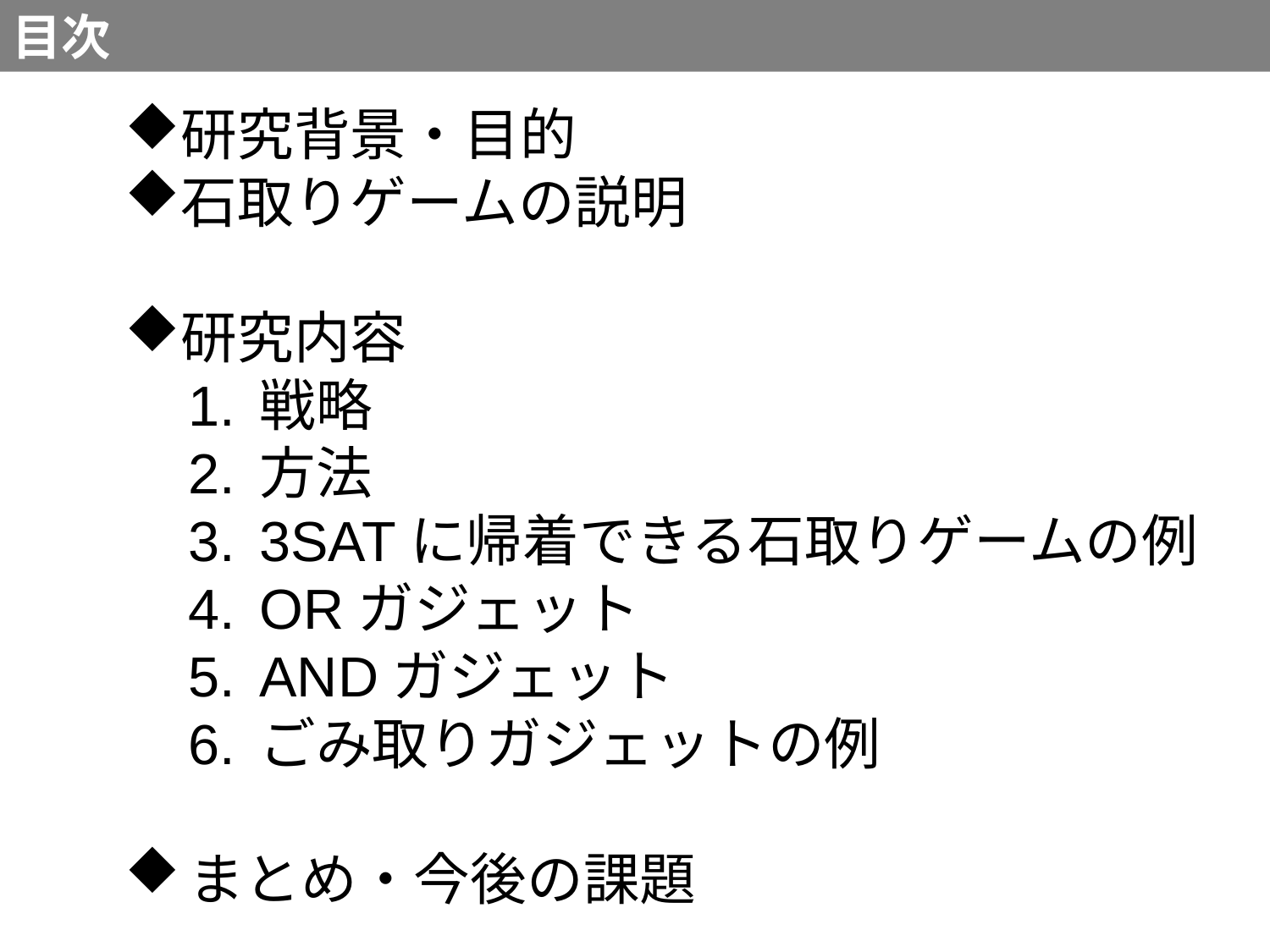

目次
研究背景・目的
石取りゲームの説明

研究内容
戦略
方法
3SATに帰着できる石取りゲームの例
ORガジェット
ANDガジェット
ごみ取りガジェットの例

まとめ・今後の課題